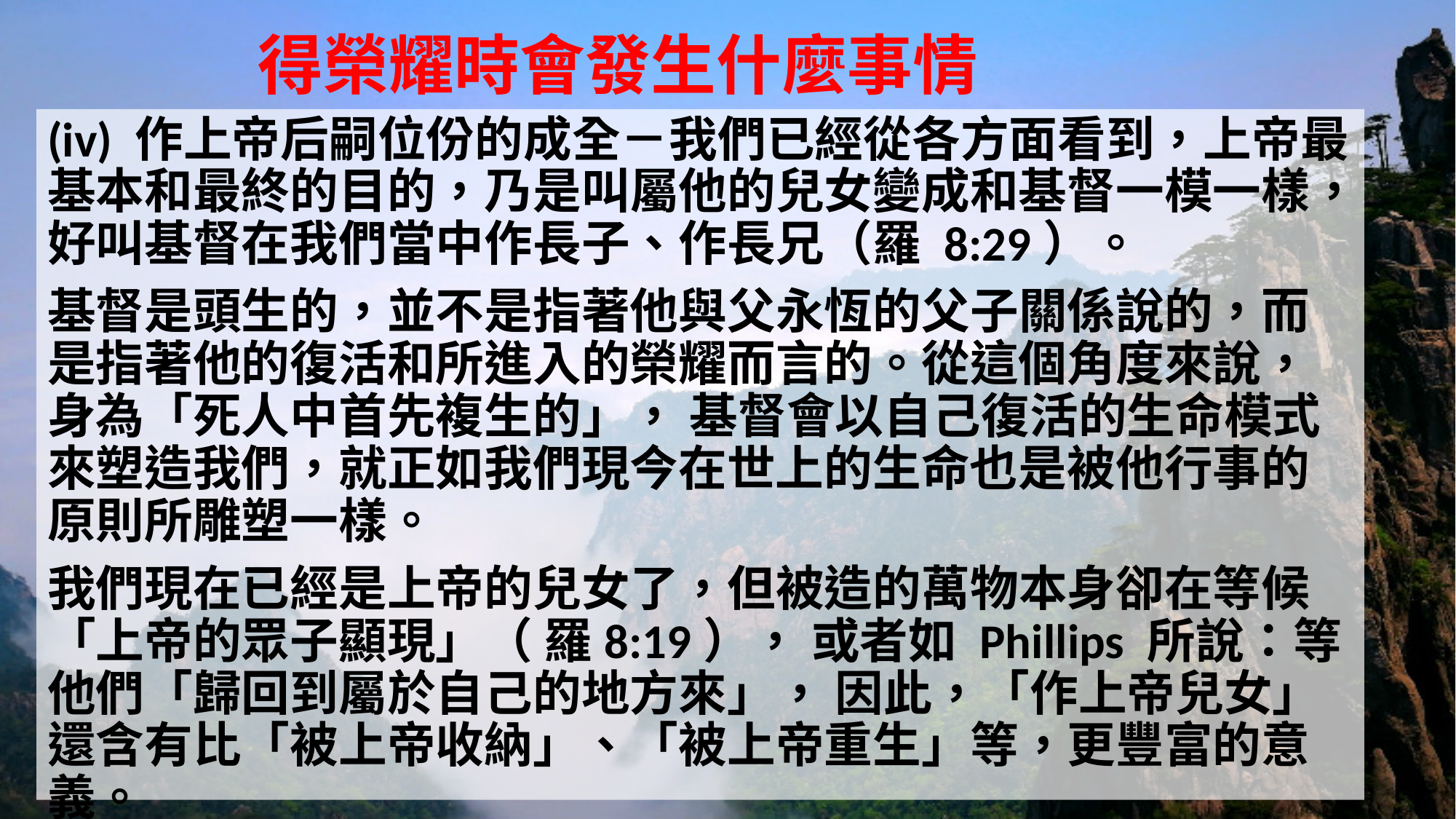

# 得榮耀時會發生什麼事情
(iv) 作上帝后嗣位份的成全－我們已經從各方面看到，上帝最基本和最終的目的，乃是叫屬他的兒女變成和基督一模一樣，好叫基督在我們當中作長子、作長兄（羅 8:29）。
基督是頭生的，並不是指著他與父永恆的父子關係說的，而是指著他的復活和所進入的榮耀而言的。從這個角度來說，身為「死人中首先複生的」， 基督會以自己復活的生命模式來塑造我們，就正如我們現今在世上的生命也是被他行事的原則所雕塑一樣。
我們現在已經是上帝的兒女了，但被造的萬物本身卻在等候「上帝的眾子顯現」（ 羅8:19）， 或者如 Phillips 所說：等他們「歸回到屬於自己的地方來」， 因此，「作上帝兒女」還含有比「被上帝收納」、「被上帝重生」等，更豐富的意義。